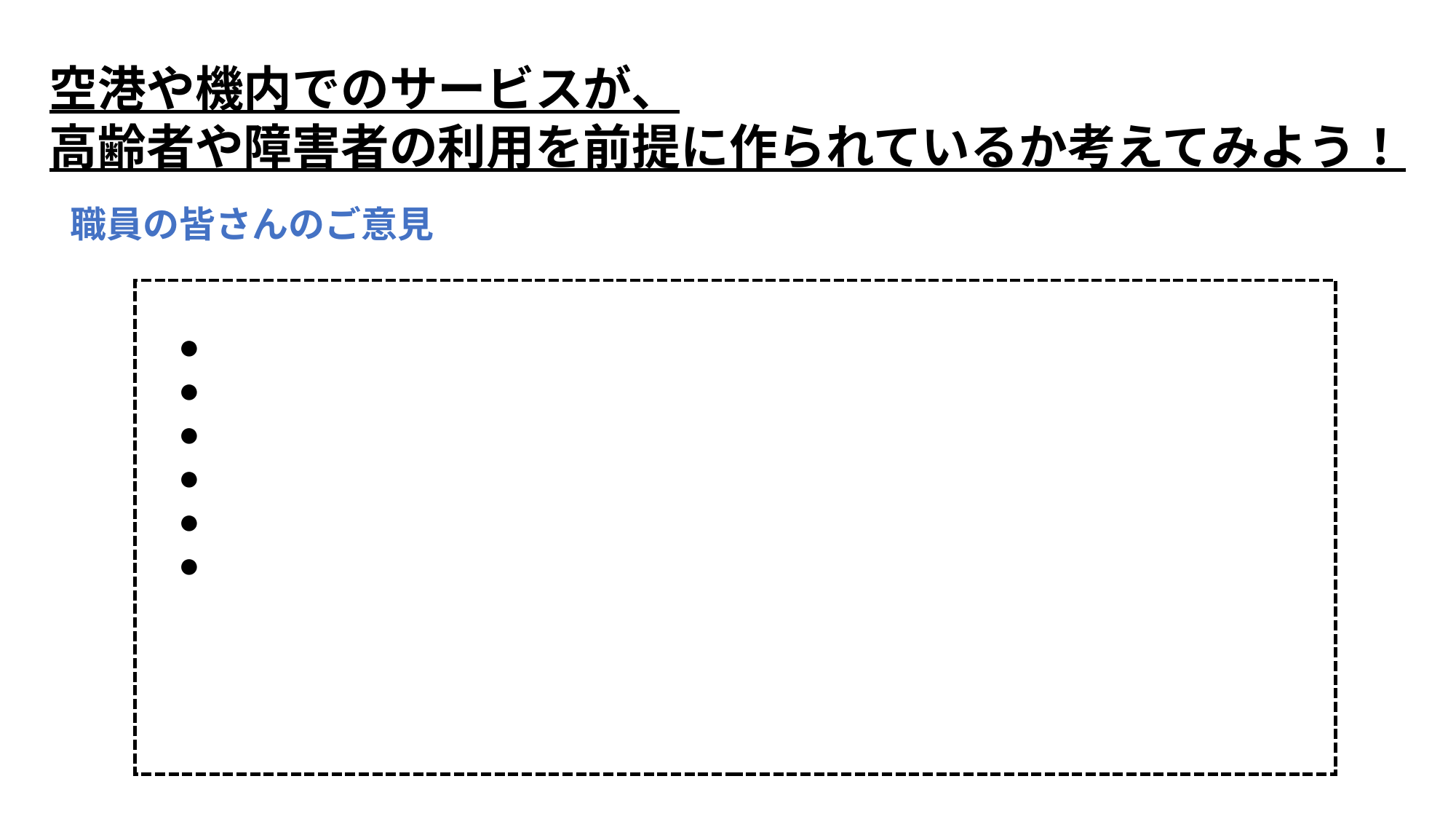

空港や機内でのサービスが、
高齢者や障害者の利用を前提に作られているか考えてみよう！
職員の皆さんのご意見

●
●
●
●
●
●